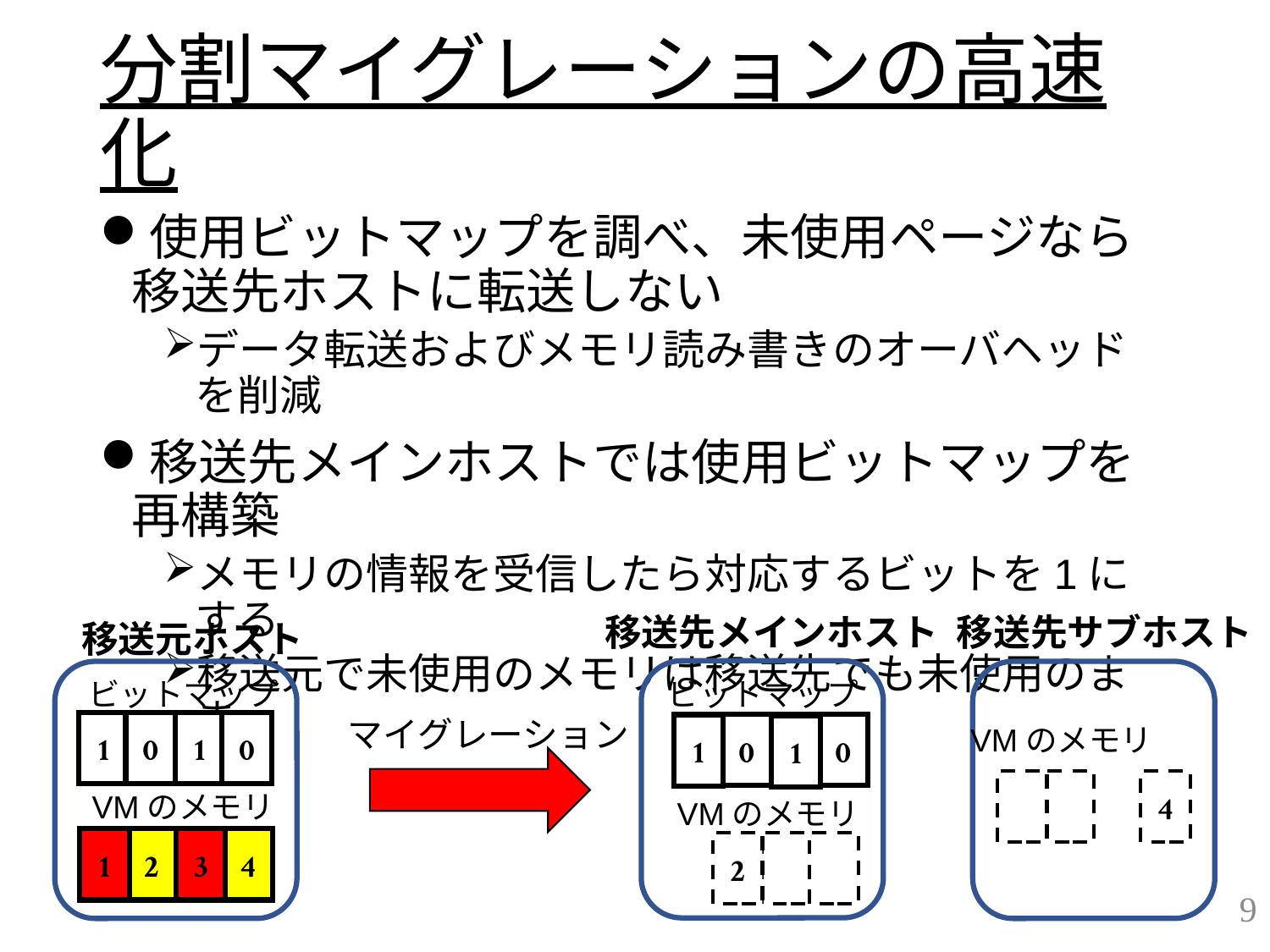

# 分割マイグレーションの高速化
使用ビットマップを調べ、未使用ページなら移送先ホストに転送しない
データ転送およびメモリ読み書きのオーバヘッドを削減
移送先メインホストでは使用ビットマップを再構築
メモリの情報を受信したら対応するビットを1にする
移送元で未使用のメモリは移送先でも未使用のまま
移送先メインホスト
移送先サブホスト
移送元ホスト

ビットマップ
ビットマップ
マイグレーション
1
0
1
0
VMのメモリ
0
0
0
0
1
1

4
VMのメモリ
VMのメモリ
1
2
3
4
2

9